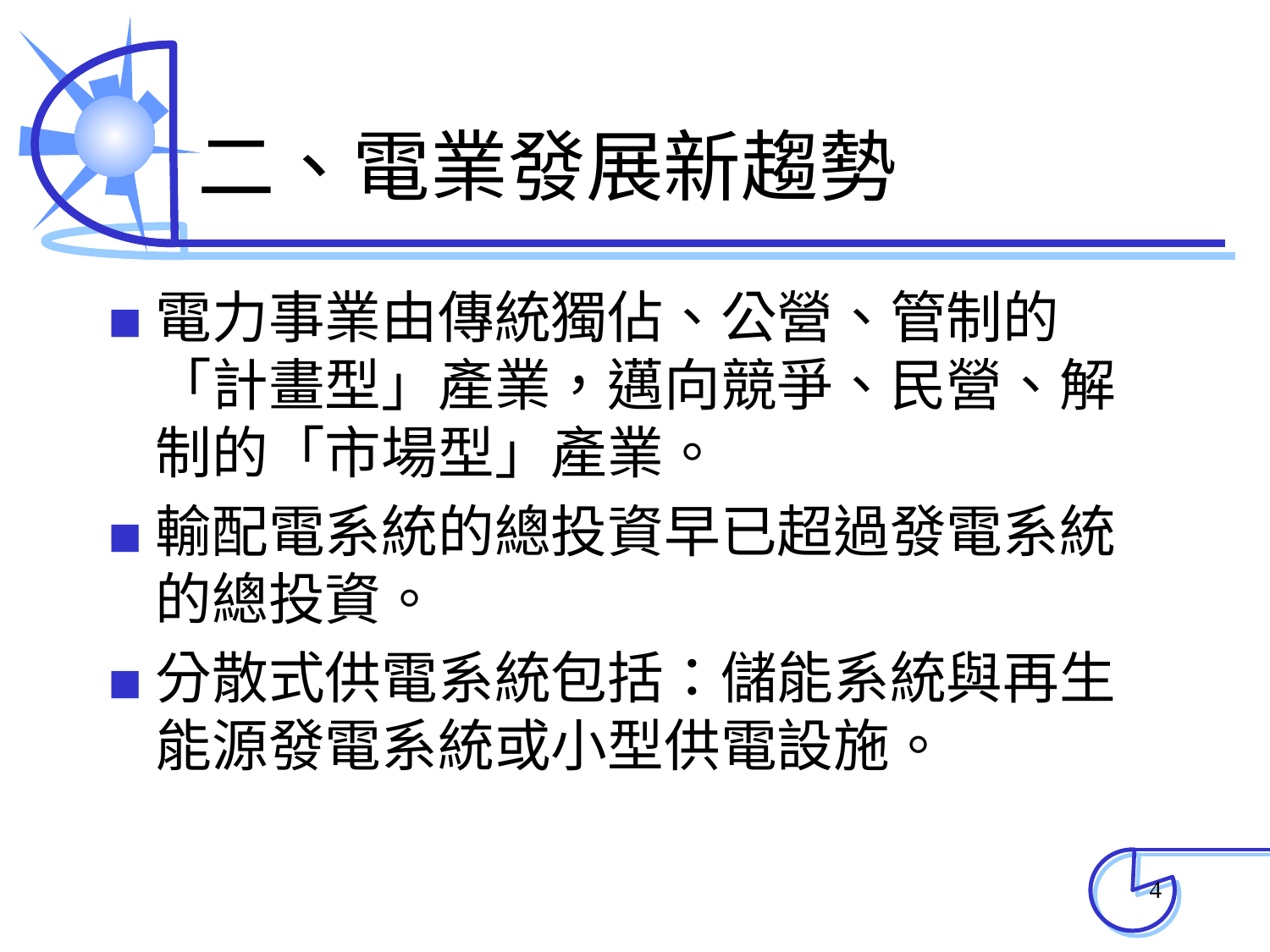

# 二、電業發展新趨勢
電力事業由傳統獨佔、公營、管制的「計畫型」產業，邁向競爭、民營、解制的「市場型」產業。
輸配電系統的總投資早已超過發電系統的總投資。
分散式供電系統包括：儲能系統與再生能源發電系統或小型供電設施。
4